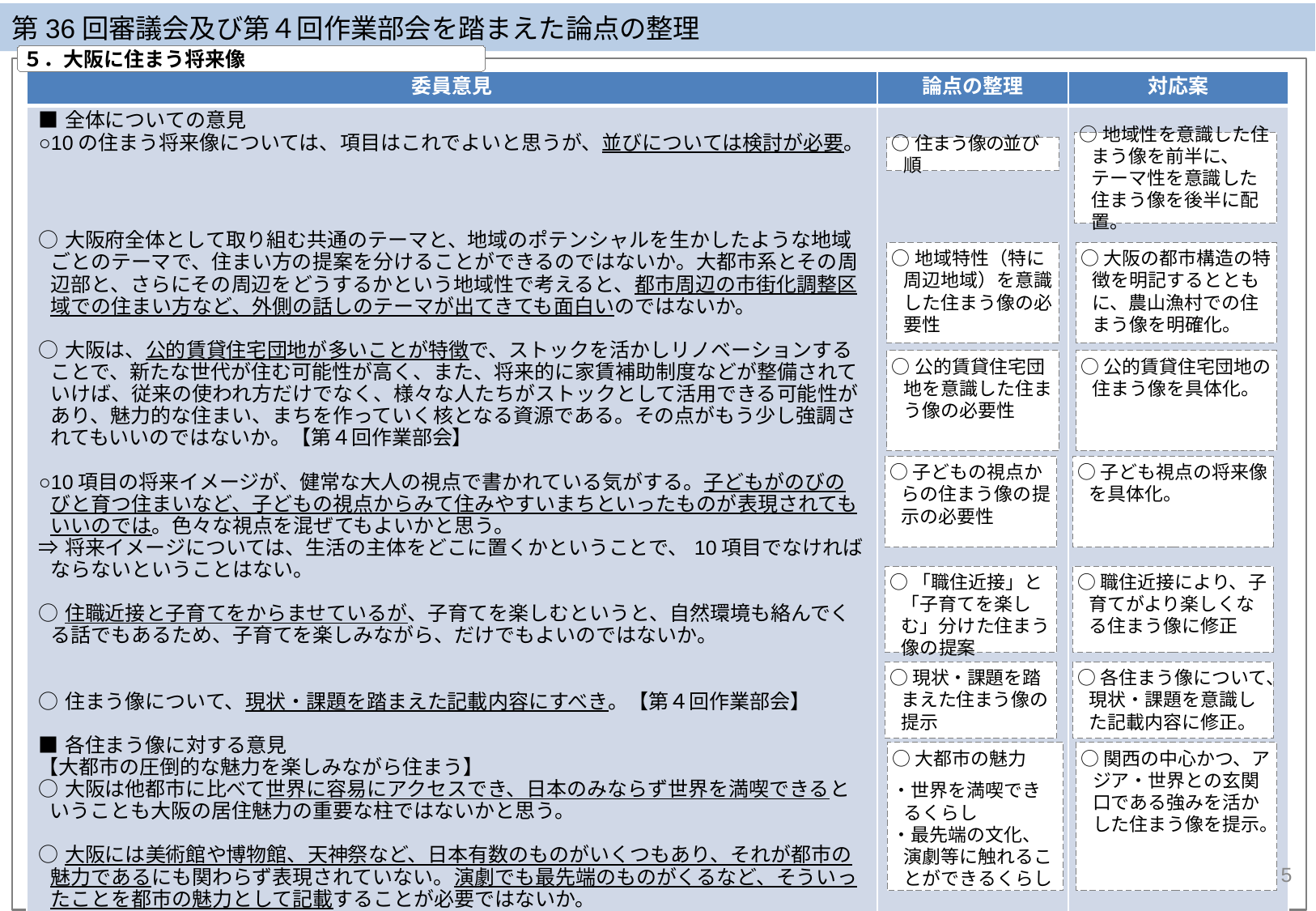

第36回審議会及び第４回作業部会を踏まえた論点の整理
５．大阪に住まう将来像

| 委員意見 | 論点の整理 | 対応案 |
| --- | --- | --- |
| ■全体についての意見 ○10の住まう将来像については、項目はこれでよいと思うが、並びについては検討が必要。 ○大阪府全体として取り組む共通のテーマと、地域のポテンシャルを生かしたような地域ごとのテーマで、住まい方の提案を分けることができるのではないか。大都市系とその周辺部と、さらにその周辺をどうするかという地域性で考えると、都市周辺の市街化調整区域での住まい方など、外側の話しのテーマが出てきても面白いのではないか。 ○大阪は、公的賃貸住宅団地が多いことが特徴で、ストックを活かしリノベーションすることで、新たな世代が住む可能性が高く、また、将来的に家賃補助制度などが整備されていけば、従来の使われ方だけでなく、様々な人たちがストックとして活用できる可能性があり、魅力的な住まい、まちを作っていく核となる資源である。その点がもう少し強調されてもいいのではないか。【第４回作業部会】 ○10項目の将来イメージが、健常な大人の視点で書かれている気がする。子どもがのびのびと育つ住まいなど、子どもの視点からみて住みやすいまちといったものが表現されてもいいのでは。色々な視点を混ぜてもよいかと思う。 ⇒将来イメージについては、生活の主体をどこに置くかということで、10項目でなければならないということはない。 ○住職近接と子育てをからませているが、子育てを楽しむというと、自然環境も絡んでくる話でもあるため、子育てを楽しみながら、だけでもよいのではないか。 ○住まう像について、現状・課題を踏まえた記載内容にすべき。【第４回作業部会】 ■各住まう像に対する意見 【大都市の圧倒的な魅力を楽しみながら住まう】 ○大阪は他都市に比べて世界に容易にアクセスでき、日本のみならず世界を満喫できるということも大阪の居住魅力の重要な柱ではないかと思う。 ○大阪には美術館や博物館、天神祭など、日本有数のものがいくつもあり、それが都市の魅力であるにも関わらず表現されていない。演劇でも最先端のものがくるなど、そういったことを都市の魅力として記載することが必要ではないか。 |  |  |
○地域性を意識した住まう像を前半に、テーマ性を意識した住まう像を後半に配置。
○住まう像の並び順
○地域特性（特に周辺地域）を意識した住まう像の必要性
○大阪の都市構造の特徴を明記するとともに、農山漁村での住まう像を明確化。
○公的賃貸住宅団地を意識した住まう像の必要性
○公的賃貸住宅団地の住まう像を具体化。
○子どもの視点からの住まう像の提示の必要性
○子ども視点の将来像を具体化。
○「職住近接」と「子育てを楽しむ」分けた住まう像の提案
○職住近接により、子育てがより楽しくなる住まう像に修正
○現状・課題を踏まえた住まう像の提示
○各住まう像について、現状・課題を意識した記載内容に修正。
○大都市の魅力
・世界を満喫できるくらし
・最先端の文化、演劇等に触れることができるくらし
○関西の中心かつ、アジア・世界との玄関口である強みを活かした住まう像を提示。
5